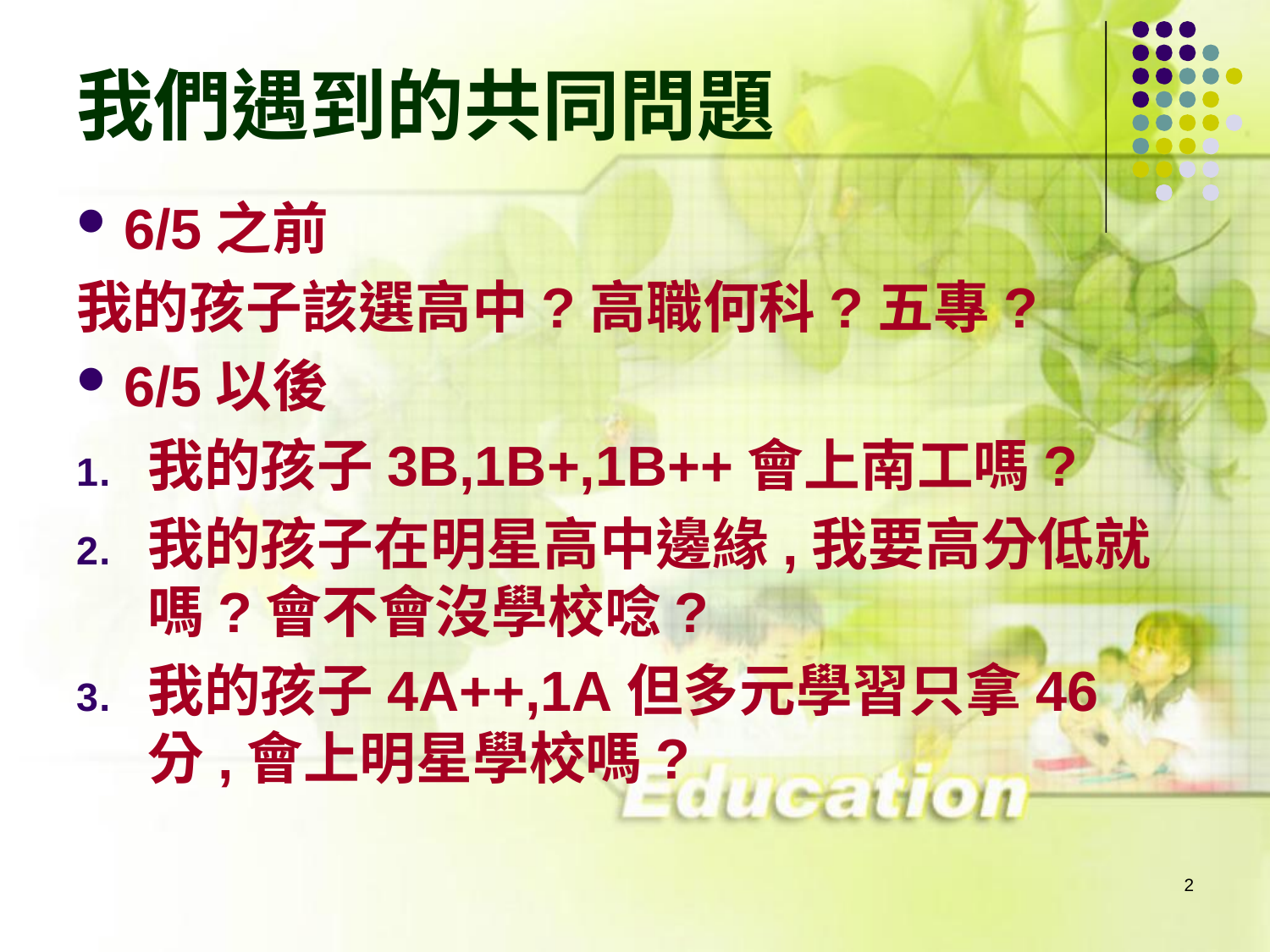

# 我們遇到的共同問題
6/5之前
我的孩子該選高中?高職何科?五專?
6/5以後
我的孩子3B,1B+,1B++會上南工嗎?
我的孩子在明星高中邊緣,我要高分低就嗎?會不會沒學校唸?
我的孩子4A++,1A但多元學習只拿46分,會上明星學校嗎?

2